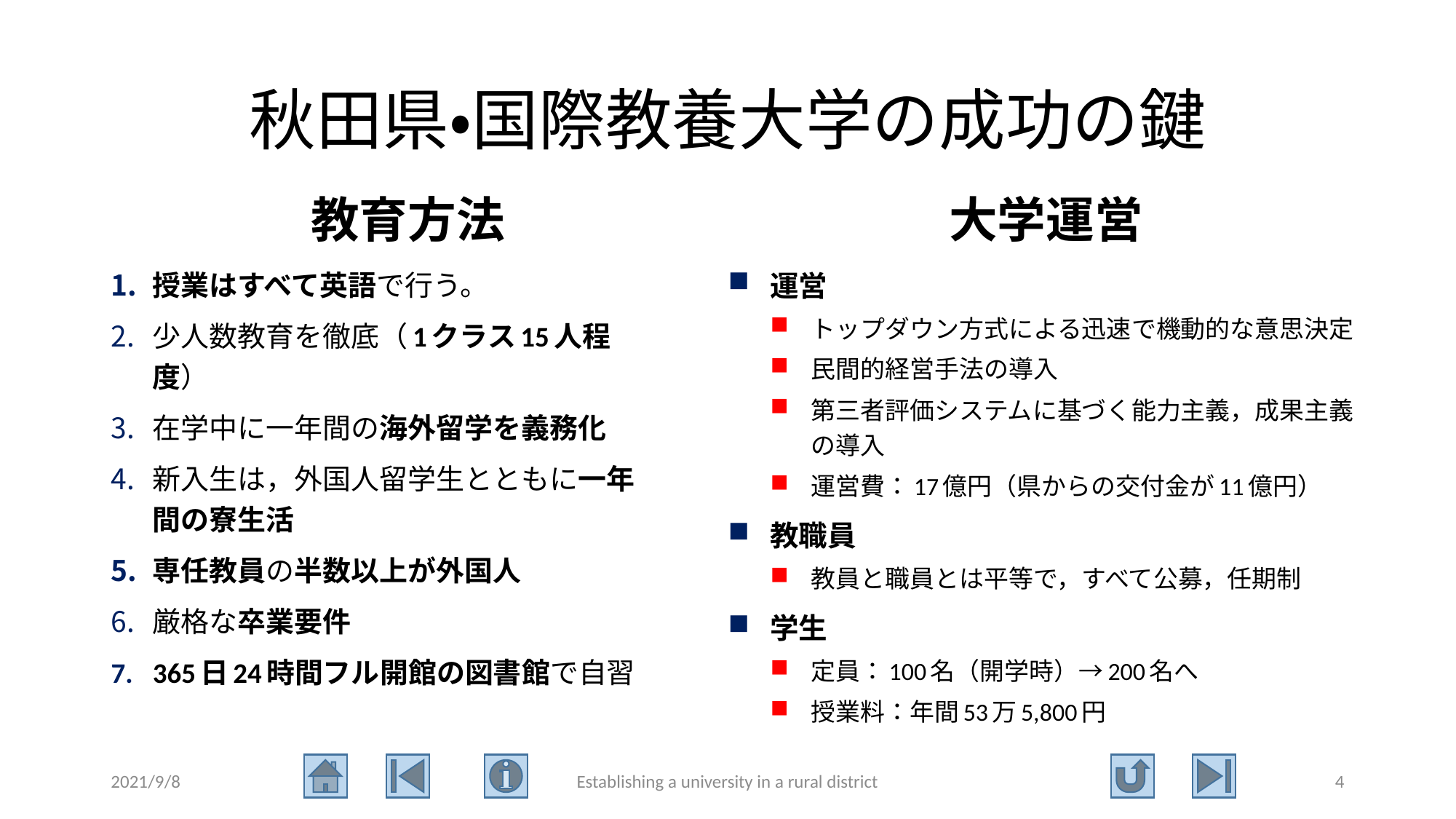

# 秋田県・国際教養大学の成功の鍵
教育方法
大学運営
授業はすべて英語で行う。
少人数教育を徹底（1クラス15人程度）
在学中に一年間の海外留学を義務化
新入生は，外国人留学生とともに一年間の寮生活
専任教員の半数以上が外国人
厳格な卒業要件
365日24時間フル開館の図書館で自習
運営
トップダウン方式による迅速で機動的な意思決定
民間的経営手法の導入
第三者評価システムに基づく能力主義，成果主義の導入
運営費：17億円（県からの交付金が11億円）
教職員
教員と職員とは平等で，すべて公募，任期制
学生
定員：100名（開学時）→200名へ
授業料：年間53万5,800円
2021/9/8
Establishing a university in a rural district
4